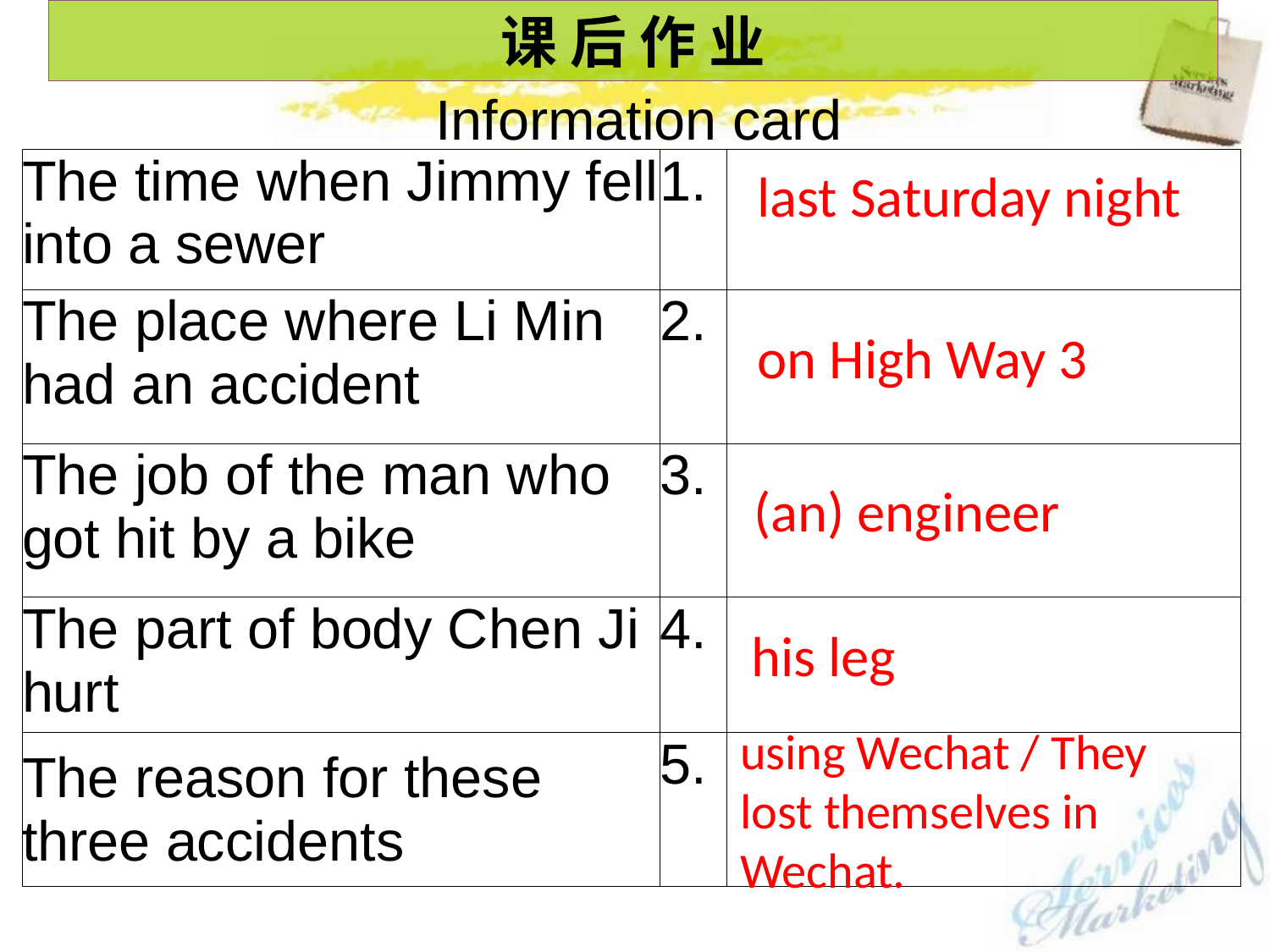

课 后 作 业
Information card
| The time when Jimmy fell into a sewer | 1. |  |
| --- | --- | --- |
| The place where Li Min had an accident | 2. |  |
| The job of the man who got hit by a bike | 3. |  |
| The part of body Chen Ji hurt | 4. |  |
| The reason for these three accidents | 5. |  |
last Saturday night
on High Way 3
(an) engineer
 his leg
using Wechat / They lost themselves in Wechat.